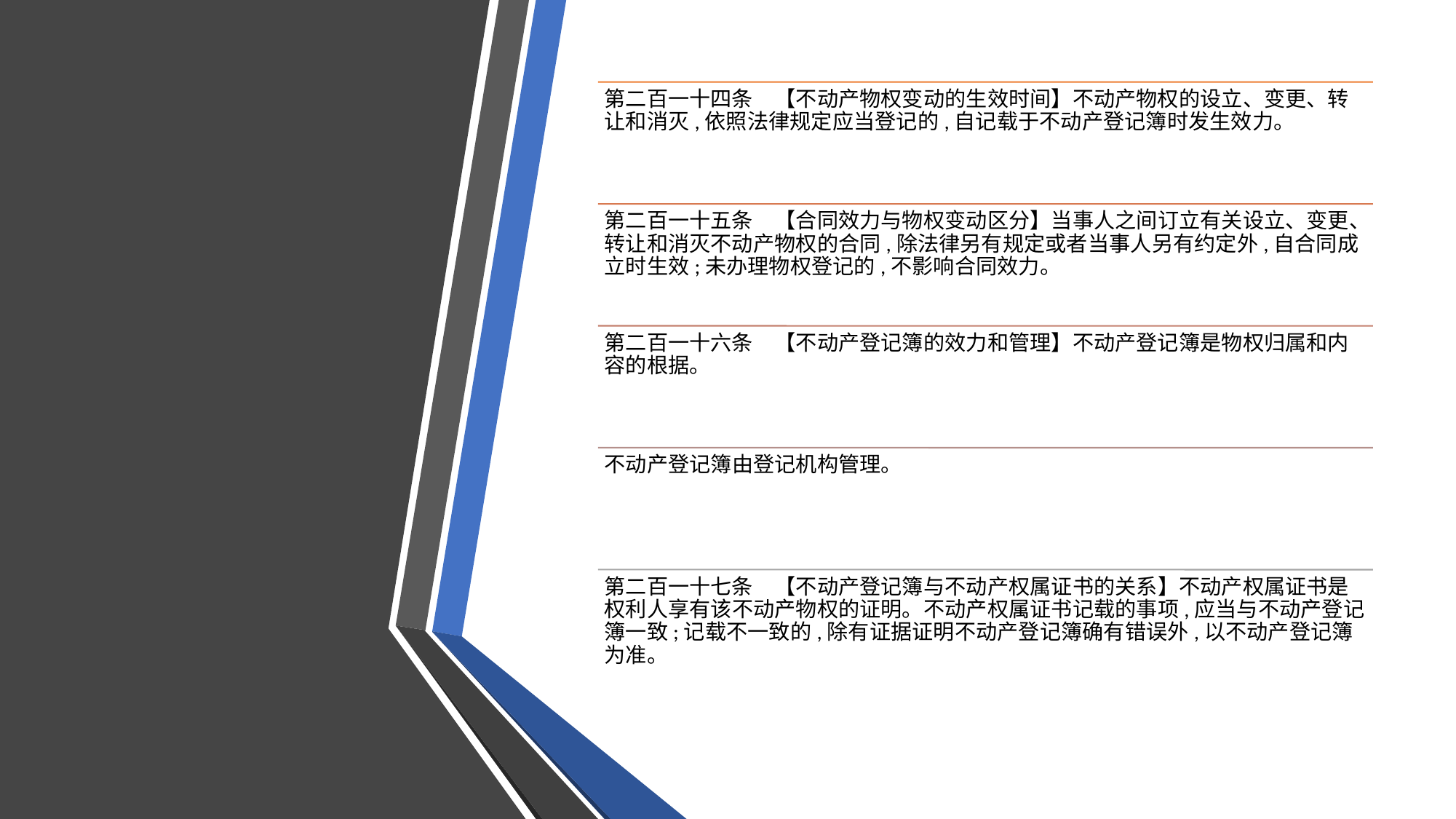

第二百一十四条　【不动产物权变动的生效时间】不动产物权的设立、变更、转让和消灭,依照法律规定应当登记的,自记载于不动产登记簿时发生效力。
第二百一十五条　【合同效力与物权变动区分】当事人之间订立有关设立、变更、转让和消灭不动产物权的合同,除法律另有规定或者当事人另有约定外,自合同成立时生效;未办理物权登记的,不影响合同效力。
第二百一十六条　【不动产登记簿的效力和管理】不动产登记簿是物权归属和内容的根据。
不动产登记簿由登记机构管理。
第二百一十七条　【不动产登记簿与不动产权属证书的关系】不动产权属证书是权利人享有该不动产物权的证明。不动产权属证书记载的事项,应当与不动产登记簿一致;记载不一致的,除有证据证明不动产登记簿确有错误外,以不动产登记簿为准。